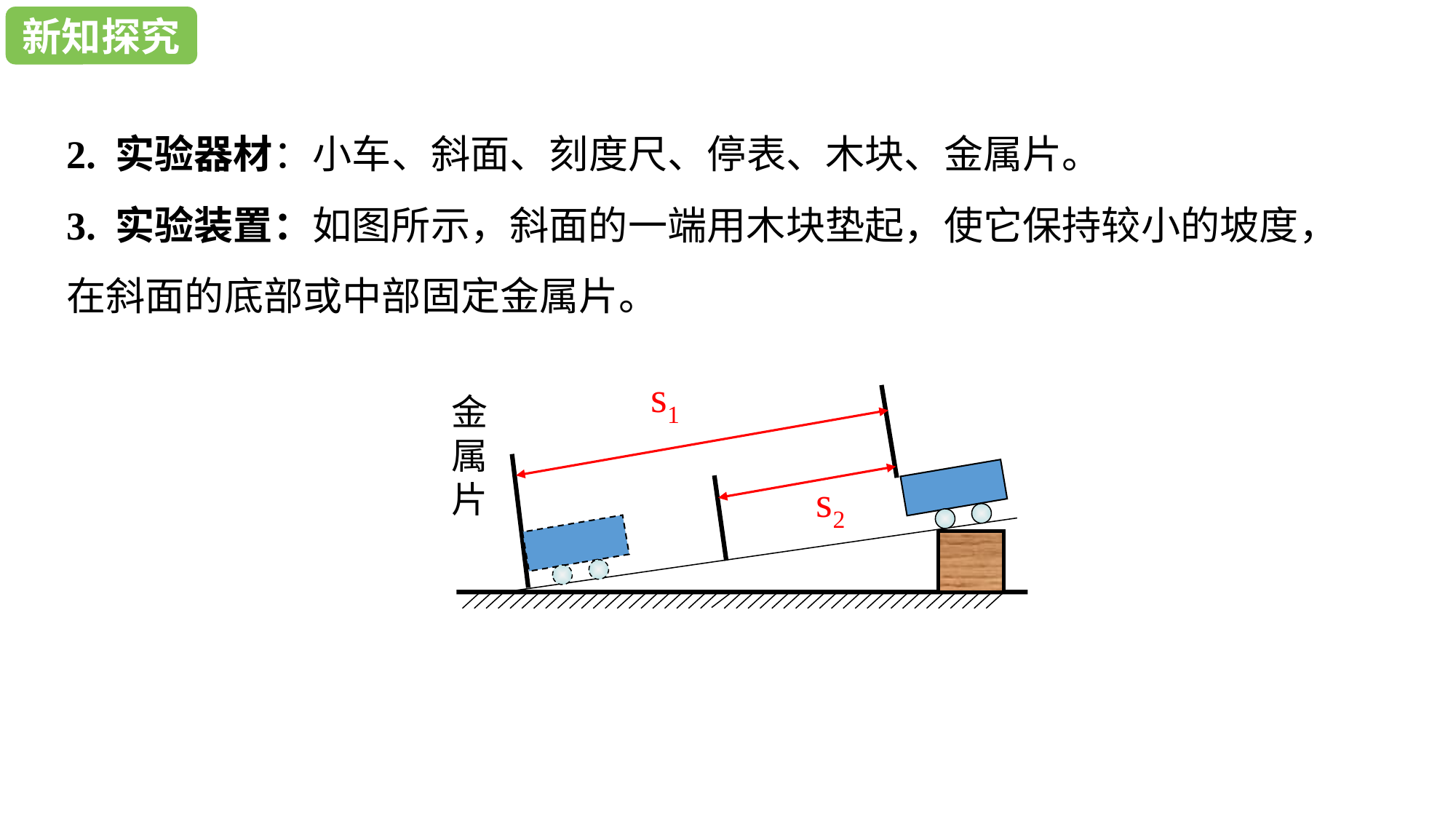

新知探究
新知探究
2. 实验器材：小车、斜面、刻度尺、停表、木块、金属片。
3. 实验装置：如图所示，斜面的一端用木块垫起，使它保持较小的坡度，在斜面的底部或中部固定金属片。
s1
金
属
片

s2